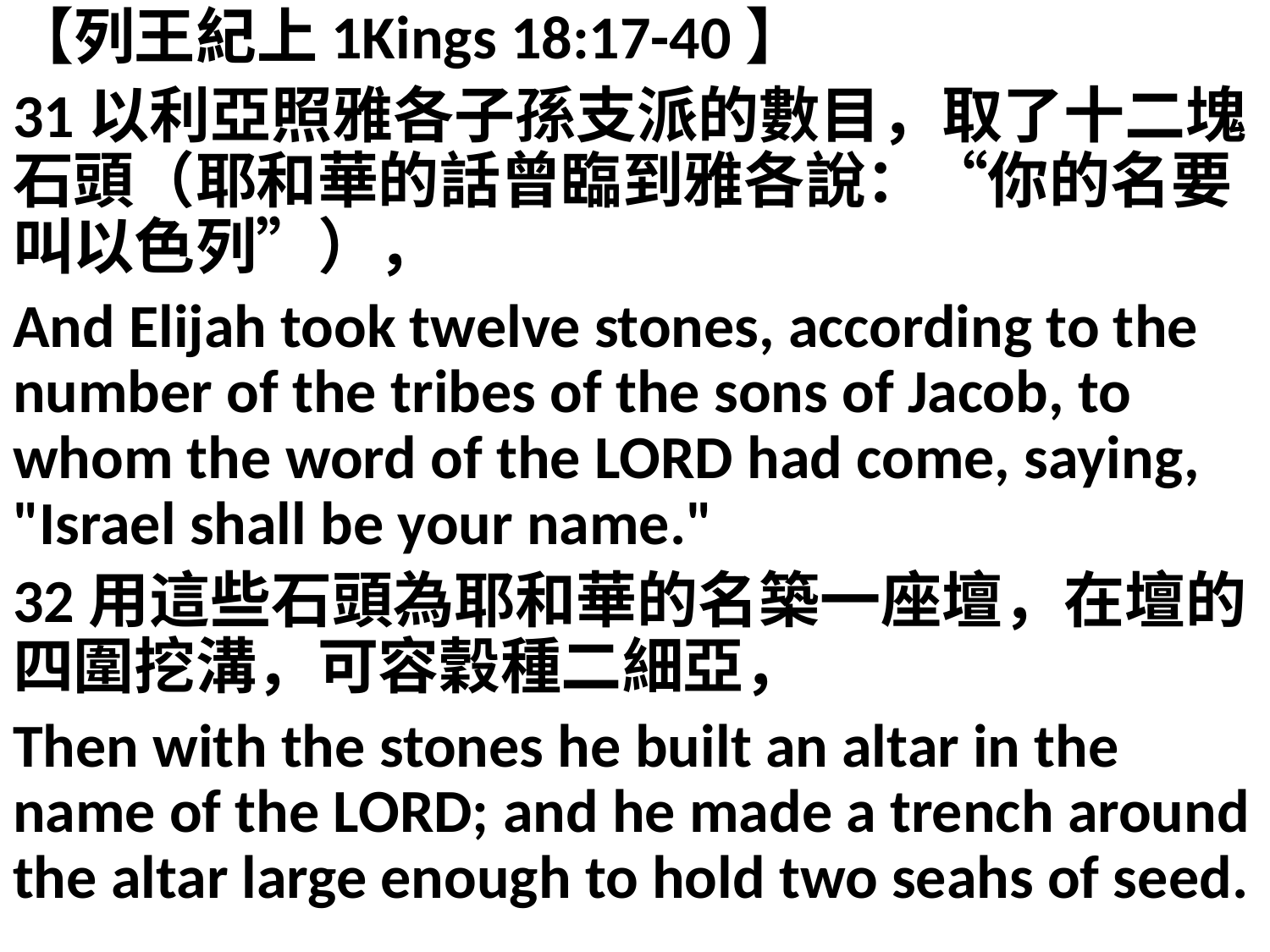

【列王紀上1Kings 18:17-40】
31以利亞照雅各子孫支派的數目，取了十二塊石頭（耶和華的話曾臨到雅各說：“你的名要叫以色列”），
And Elijah took twelve stones, according to the number of the tribes of the sons of Jacob, to whom the word of the LORD had come, saying, "Israel shall be your name."
32用這些石頭為耶和華的名築一座壇，在壇的四圍挖溝，可容穀種二細亞，
Then with the stones he built an altar in the name of the LORD; and he made a trench around the altar large enough to hold two seahs of seed.